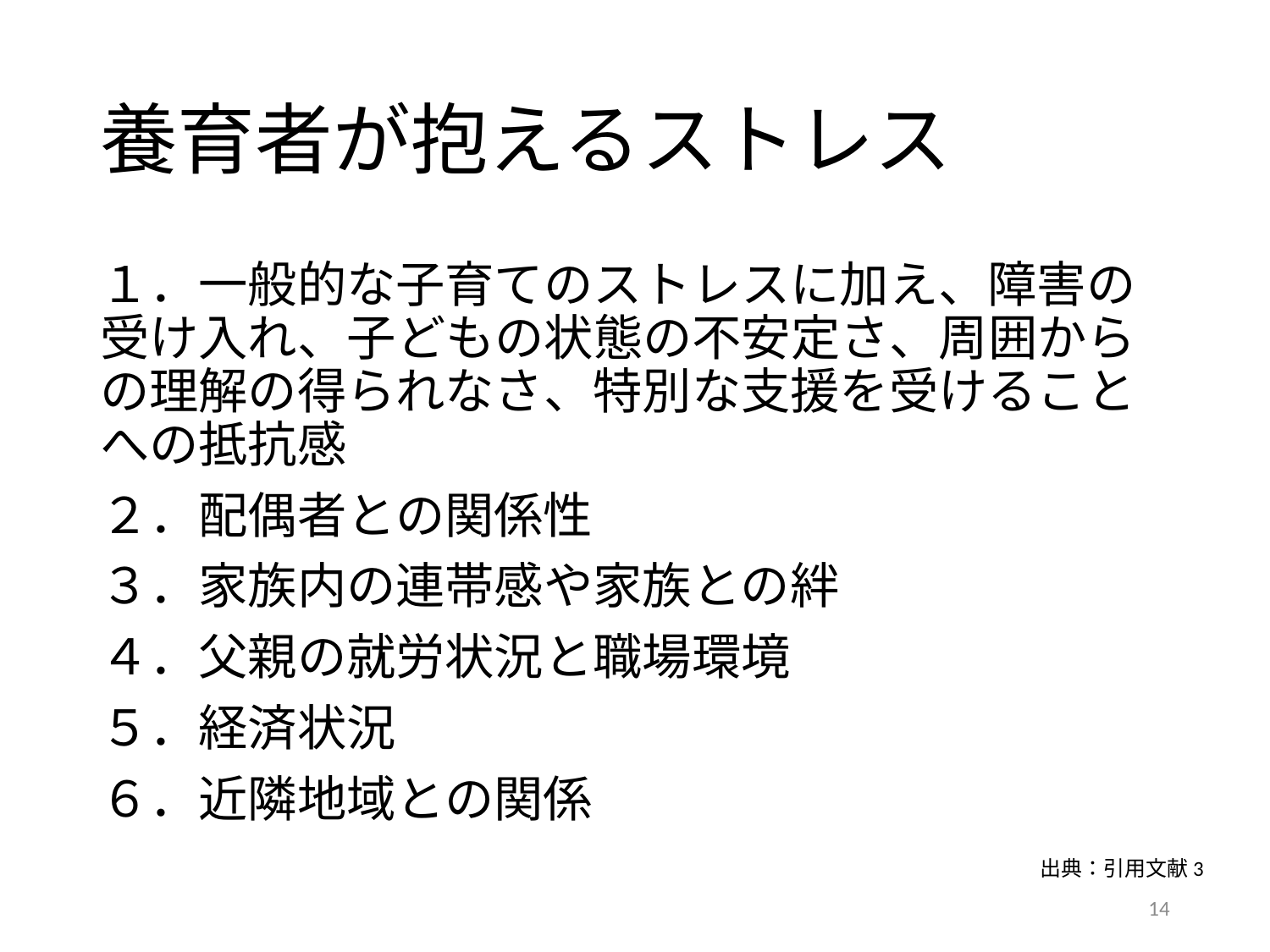

# 養育者が抱えるストレス
１．一般的な子育てのストレスに加え、障害の受け入れ、子どもの状態の不安定さ、周囲からの理解の得られなさ、特別な支援を受けることへの抵抗感
２．配偶者との関係性
３．家族内の連帯感や家族との絆
４．父親の就労状況と職場環境
５．経済状況
６．近隣地域との関係
出典：引用文献3
14